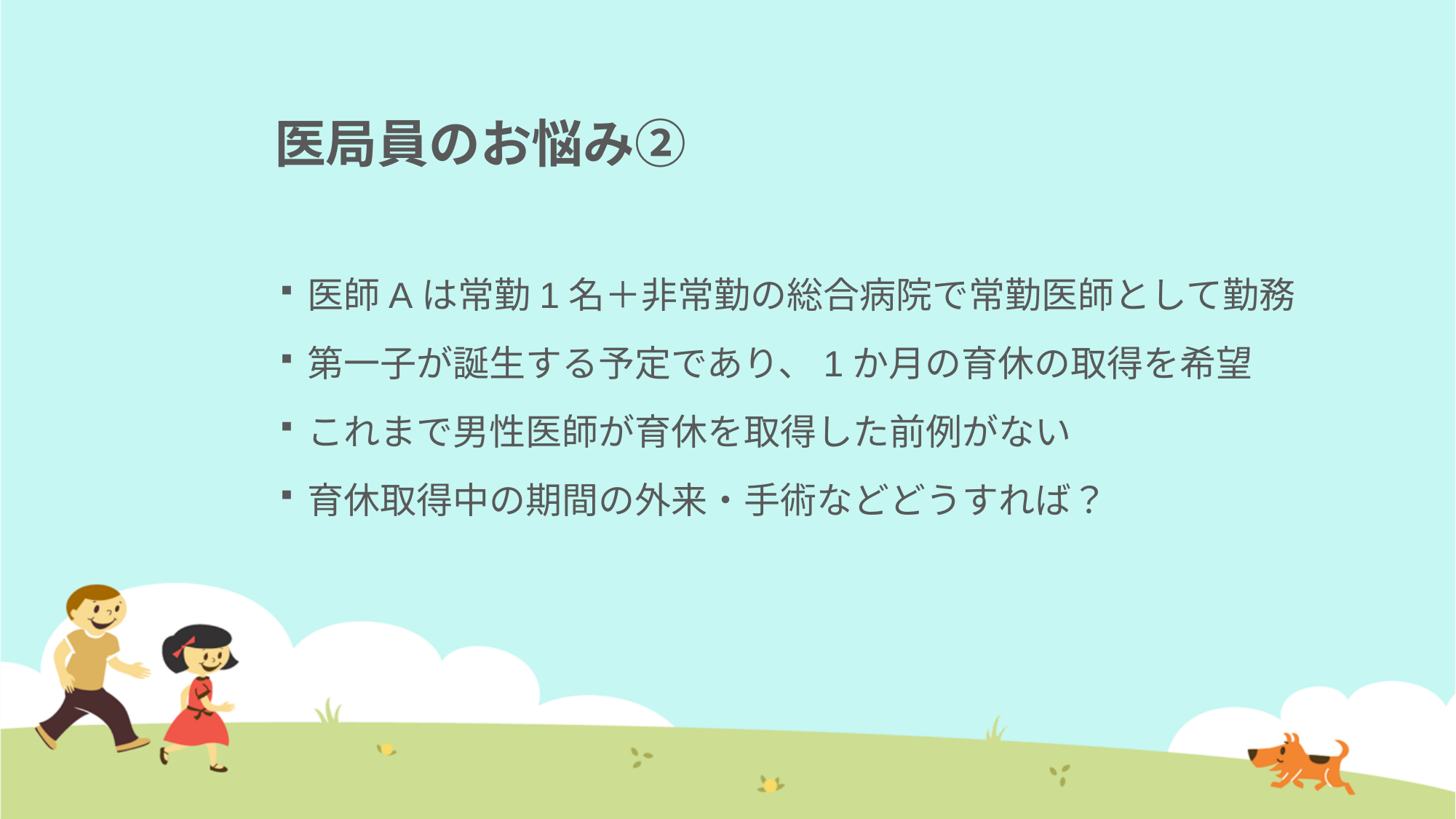

# 医局員のお悩み②

医師Aは常勤1名＋非常勤の総合病院で常勤医師として勤務
第一子が誕生する予定であり、1か月の育休の取得を希望
これまで男性医師が育休を取得した前例がない
育休取得中の期間の外来・手術などどうすれば？